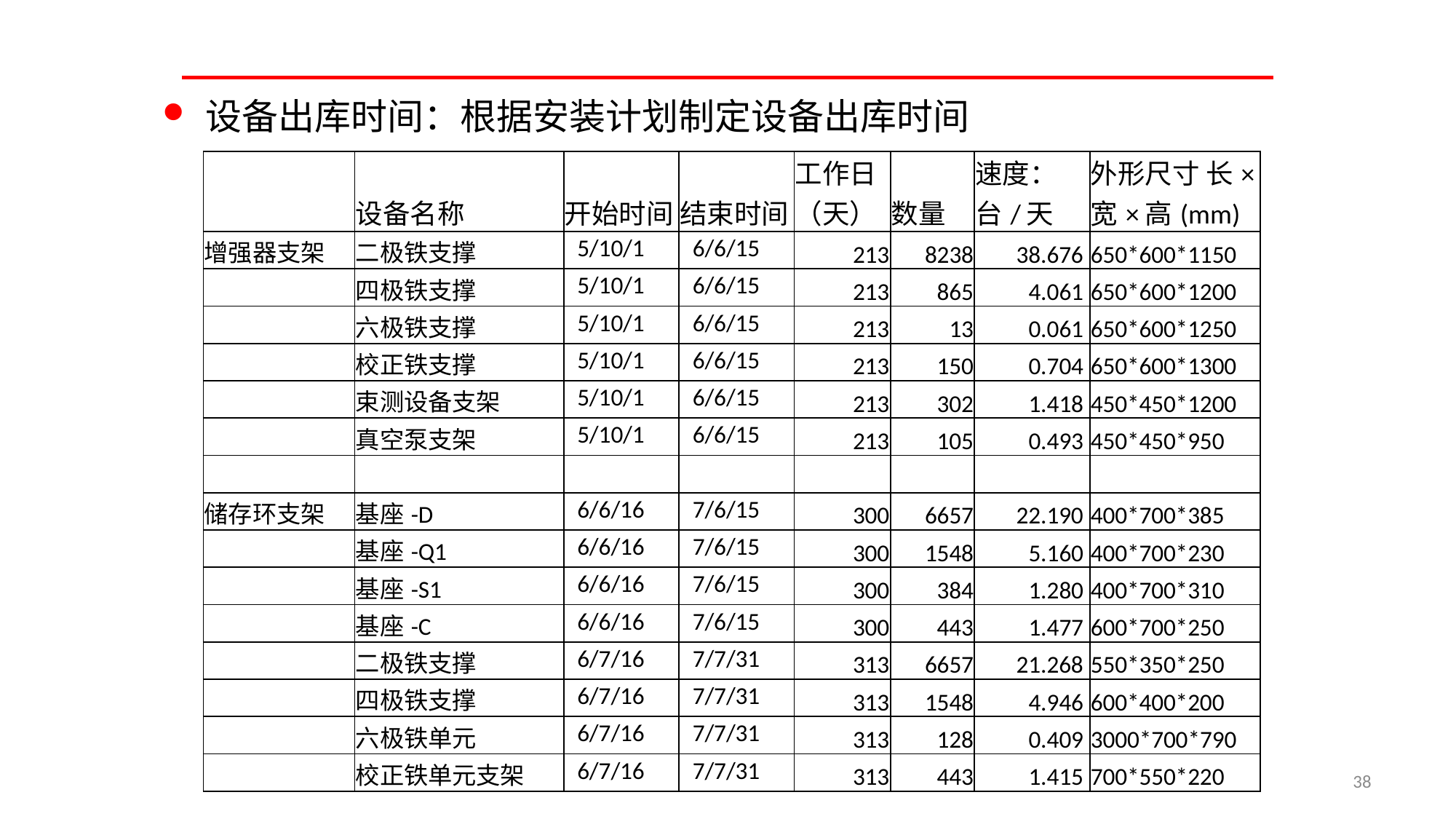

设备出库时间：根据安装计划制定设备出库时间

|  | 设备名称 | 开始时间 | 结束时间 | 工作日（天） | 数量 | 速度： 台/天 | 外形尺寸 长×宽×高(mm) |
| --- | --- | --- | --- | --- | --- | --- | --- |
| 增强器支架 | 二极铁支撑 | 5/10/1 | 6/6/15 | 213 | 8238 | 38.676 | 650\*600\*1150 |
|  | 四极铁支撑 | 5/10/1 | 6/6/15 | 213 | 865 | 4.061 | 650\*600\*1200 |
|  | 六极铁支撑 | 5/10/1 | 6/6/15 | 213 | 13 | 0.061 | 650\*600\*1250 |
|  | 校正铁支撑 | 5/10/1 | 6/6/15 | 213 | 150 | 0.704 | 650\*600\*1300 |
|  | 束测设备支架 | 5/10/1 | 6/6/15 | 213 | 302 | 1.418 | 450\*450\*1200 |
|  | 真空泵支架 | 5/10/1 | 6/6/15 | 213 | 105 | 0.493 | 450\*450\*950 |
|  |  |  |  |  |  |  |  |
| 储存环支架 | 基座-D | 6/6/16 | 7/6/15 | 300 | 6657 | 22.190 | 400\*700\*385 |
|  | 基座-Q1 | 6/6/16 | 7/6/15 | 300 | 1548 | 5.160 | 400\*700\*230 |
|  | 基座-S1 | 6/6/16 | 7/6/15 | 300 | 384 | 1.280 | 400\*700\*310 |
|  | 基座-C | 6/6/16 | 7/6/15 | 300 | 443 | 1.477 | 600\*700\*250 |
|  | 二极铁支撑 | 6/7/16 | 7/7/31 | 313 | 6657 | 21.268 | 550\*350\*250 |
|  | 四极铁支撑 | 6/7/16 | 7/7/31 | 313 | 1548 | 4.946 | 600\*400\*200 |
|  | 六极铁单元 | 6/7/16 | 7/7/31 | 313 | 128 | 0.409 | 3000\*700\*790 |
|  | 校正铁单元支架 | 6/7/16 | 7/7/31 | 313 | 443 | 1.415 | 700\*550\*220 |
38